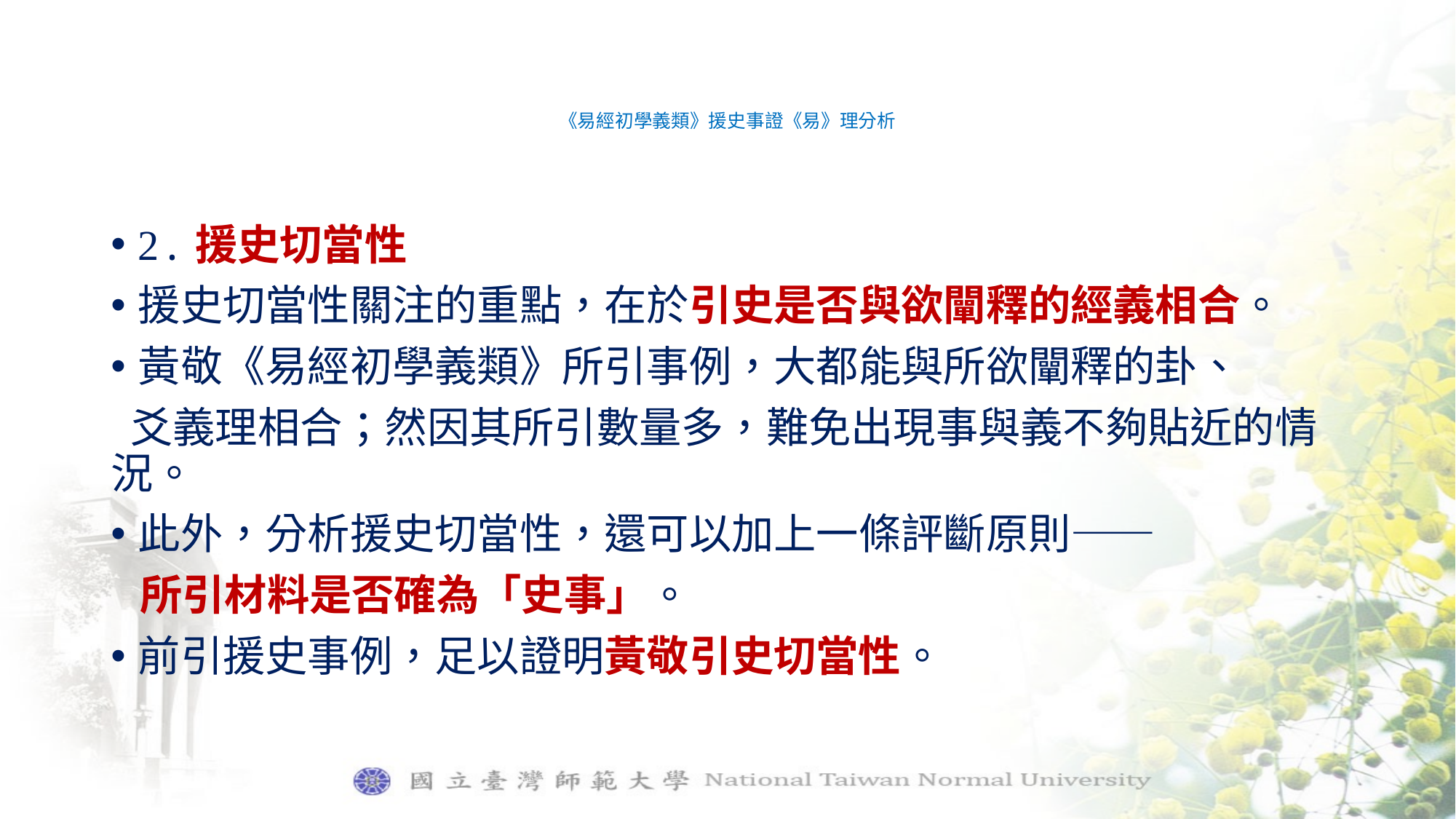

# 《易經初學義類》援史事證《易》理分析
2.援史切當性
援史切當性關注的重點，在於引史是否與欲闡釋的經義相合。
黃敬《易經初學義類》所引事例，大都能與所欲闡釋的卦、
 爻義理相合；然因其所引數量多，難免出現事與義不夠貼近的情況。
此外，分析援史切當性，還可以加上一條評斷原則——
  所引材料是否確為「史事」。
前引援史事例，足以證明黃敬引史切當性。